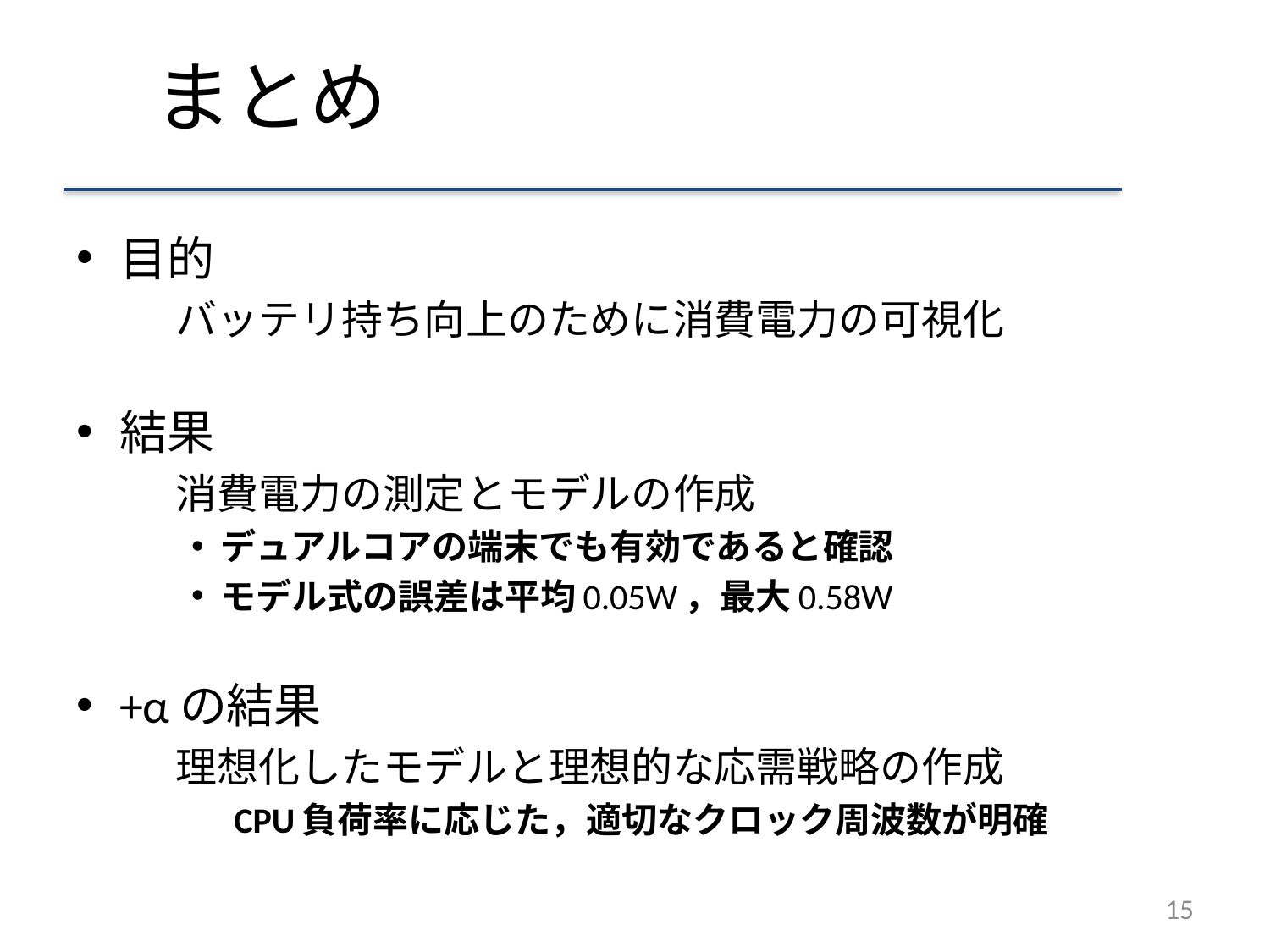

# まとめ
目的
　バッテリ持ち向上のために消費電力の可視化
結果
　消費電力の測定とモデルの作成
デュアルコアの端末でも有効であると確認
モデル式の誤差は平均0.05W，最大0.58W

+αの結果
　理想化したモデルと理想的な応需戦略の作成
　CPU負荷率に応じた，適切なクロック周波数が明確
15